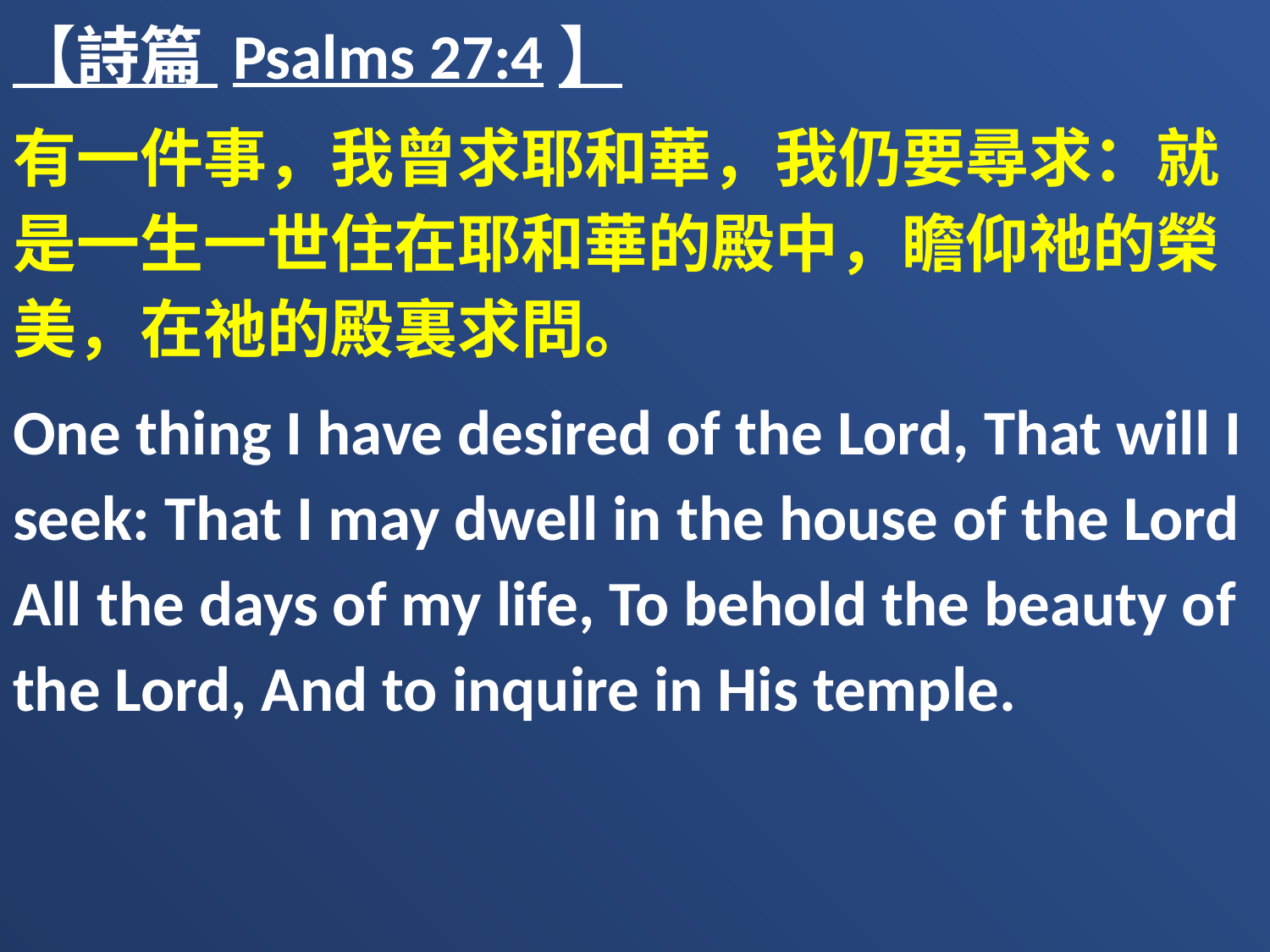

【詩篇 Psalms 27:4】
有一件事，我曾求耶和華，我仍要尋求：就是一生一世住在耶和華的殿中，瞻仰祂的榮美，在祂的殿裏求問。
One thing I have desired of the Lord, That will I seek: That I may dwell in the house of the Lord All the days of my life, To behold the beauty of the Lord, And to inquire in His temple.